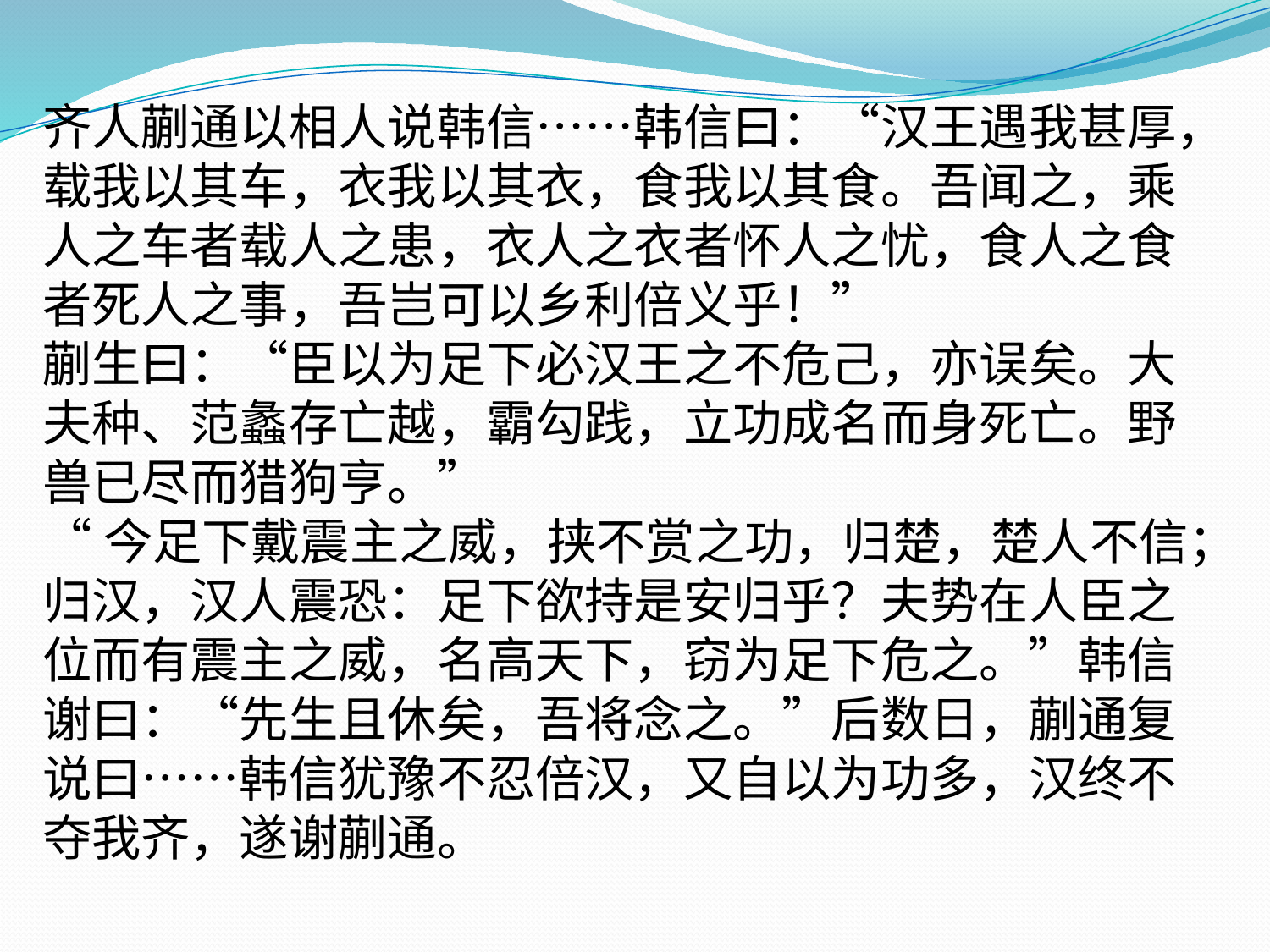

齐人蒯通以相人说韩信……韩信曰：“汉王遇我甚厚，载我以其车，衣我以其衣，食我以其食。吾闻之，乘人之车者载人之患，衣人之衣者怀人之忧，食人之食者死人之事，吾岂可以乡利倍义乎！”
蒯生曰：“臣以为足下必汉王之不危己，亦误矣。大夫种、范蠡存亡越，霸勾践，立功成名而身死亡。野兽已尽而猎狗亨。”
“今足下戴震主之威，挟不赏之功，归楚，楚人不信；归汉，汉人震恐：足下欲持是安归乎？夫势在人臣之位而有震主之威，名高天下，窃为足下危之。”韩信谢曰：“先生且休矣，吾将念之。”后数日，蒯通复说曰……韩信犹豫不忍倍汉，又自以为功多，汉终不夺我齐，遂谢蒯通。